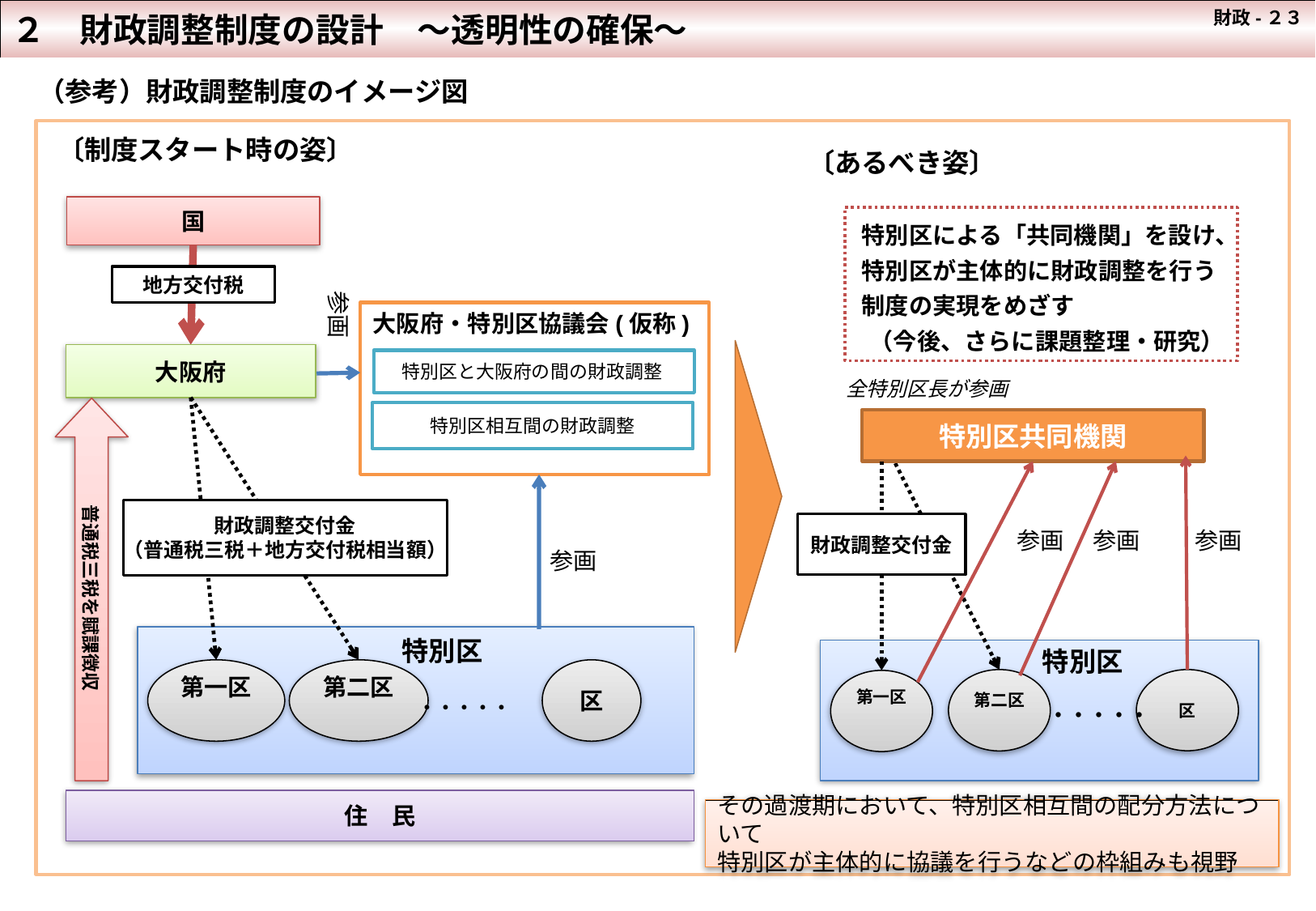

２　財政調整制度の設計　～透明性の確保～
 財政-２３
#
（参考）財政調整制度のイメージ図

〔制度スタート時の姿〕
国
地方交付税
参画
大阪府・特別区協議会(仮称)
特別区と大阪府の間の財政調整
特別区相互間の財政調整
大阪府
普通税三税を賦課徴収
財政調整交付金
（普通税三税＋地方交付税相当額）
参画
特別区

第一区
第二区
区
・・・・・
住　民
〔あるべき姿〕
全特別区長が参画
特別区共同機関
参画
参画
参画

特別区
第二区
区
第一区
・・・・・
財政調整交付金
特別区による「共同機関」を設け、特別区が主体的に財政調整を行う制度の実現をめざす
（今後、さらに課題整理・研究）

その過渡期において、特別区相互間の配分方法について
特別区が主体的に協議を行うなどの枠組みも視野